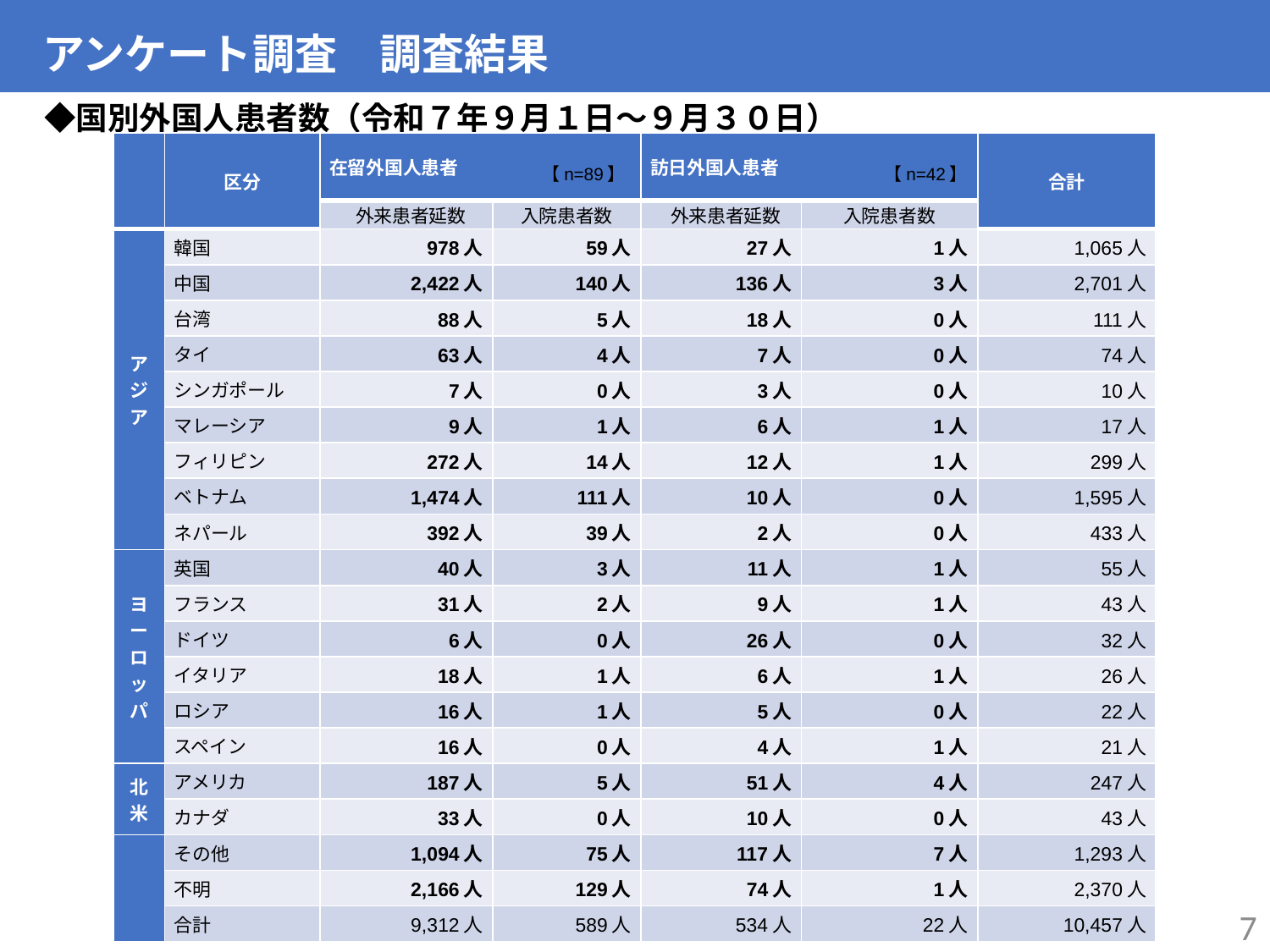

アンケート調査　調査結果
　◆国別外国人患者数（令和７年９月１日～９月３０日）
|  | 区分 | 在留外国人患者 |  | 訪日外国人患者 |  | 合計 |
| --- | --- | --- | --- | --- | --- | --- |
|  |  | 外来患者延数 | 入院患者数 | 外来患者延数 | 入院患者数 |  |
| アジア | 韓国 | 978人 | 59人 | 27人 | 1人 | 1,065人 |
|  | 中国 | 2,422人 | 140人 | 136人 | 3人 | 2,701人 |
|  | 台湾 | 88人 | 5人 | 18人 | 0人 | 111人 |
|  | タイ | 63人 | 4人 | 7人 | 0人 | 74人 |
|  | シンガポール | 7人 | 0人 | 3人 | 0人 | 10人 |
|  | マレーシア | 9人 | 1人 | 6人 | 1人 | 17人 |
|  | フィリピン | 272人 | 14人 | 12人 | 1人 | 299人 |
|  | ベトナム | 1,474人 | 111人 | 10人 | 0人 | 1,595人 |
|  | ネパール | 392人 | 39人 | 2人 | 0人 | 433人 |
| ヨーロッパ | 英国 | 40人 | 3人 | 11人 | 1人 | 55人 |
|  | フランス | 31人 | 2人 | 9人 | 1人 | 43人 |
|  | ドイツ | 6人 | 0人 | 26人 | 0人 | 32人 |
|  | イタリア | 18人 | 1人 | 6人 | 1人 | 26人 |
|  | ロシア | 16人 | 1人 | 5人 | 0人 | 22人 |
|  | スペイン | 16人 | 0人 | 4人 | 1人 | 21人 |
| 北米 | アメリカ | 187人 | 5人 | 51人 | 4人 | 247人 |
|  | カナダ | 33人 | 0人 | 10人 | 0人 | 43人 |
|  | その他 | 1,094人 | 75人 | 117人 | 7人 | 1,293人 |
|  | 不明 | 2,166人 | 129人 | 74人 | 1人 | 2,370人 |
|  | 合計 | 9,312人 | 589人 | 534人 | 22人 | 10,457人 |
【n=89】

【n=42】

7